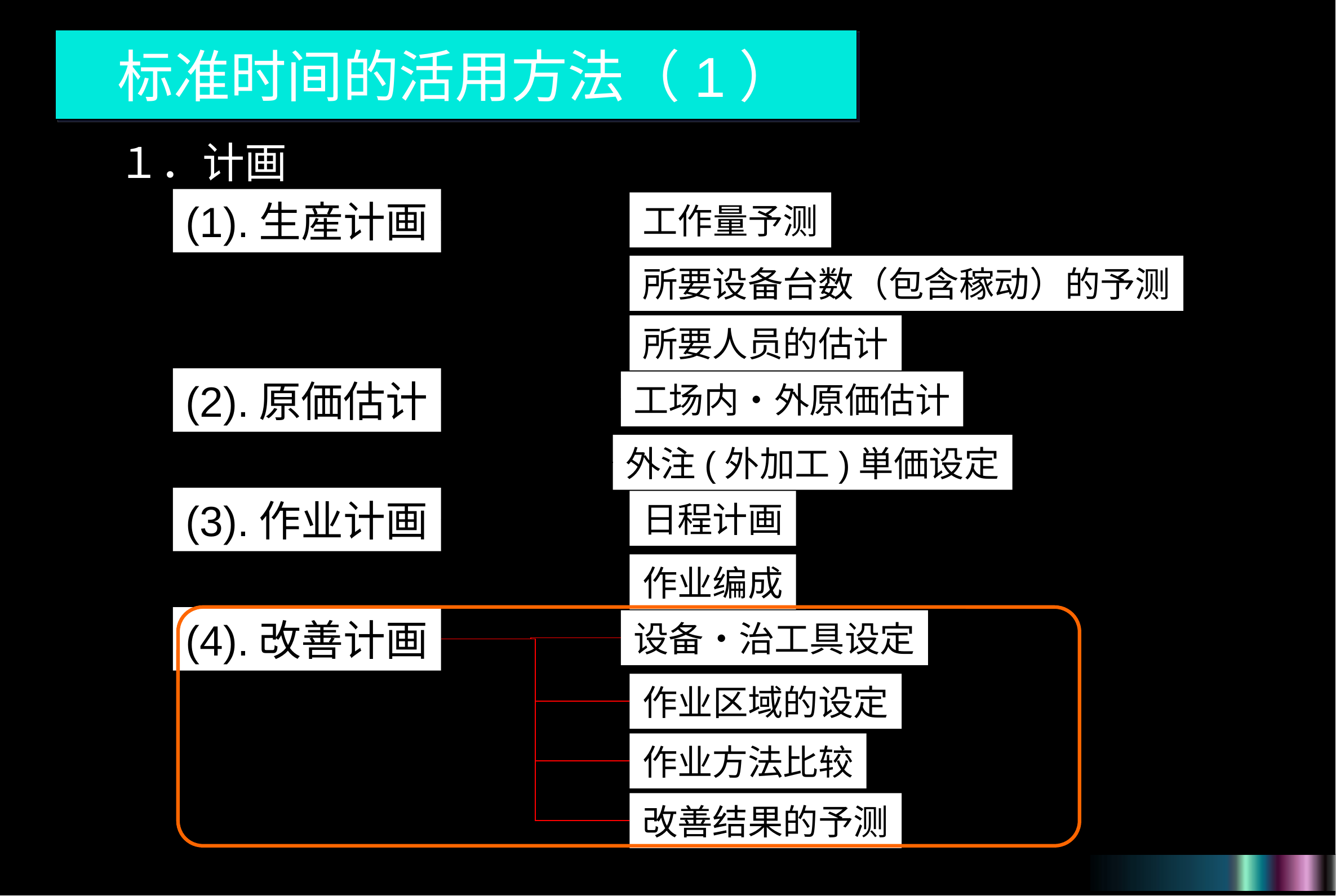

标准时间的活用方法（1）
１．计画
(1).生産计画
工作量予测
所要设备台数（包含稼动）的予测
所要人员的估计
(2).原価估计
工场内・外原価估计
外注(外加工)単価设定
(3).作业计画
日程计画
作业编成

(4).改善计画
设备・治工具设定
作业区域的设定
作业方法比较
改善结果的予测